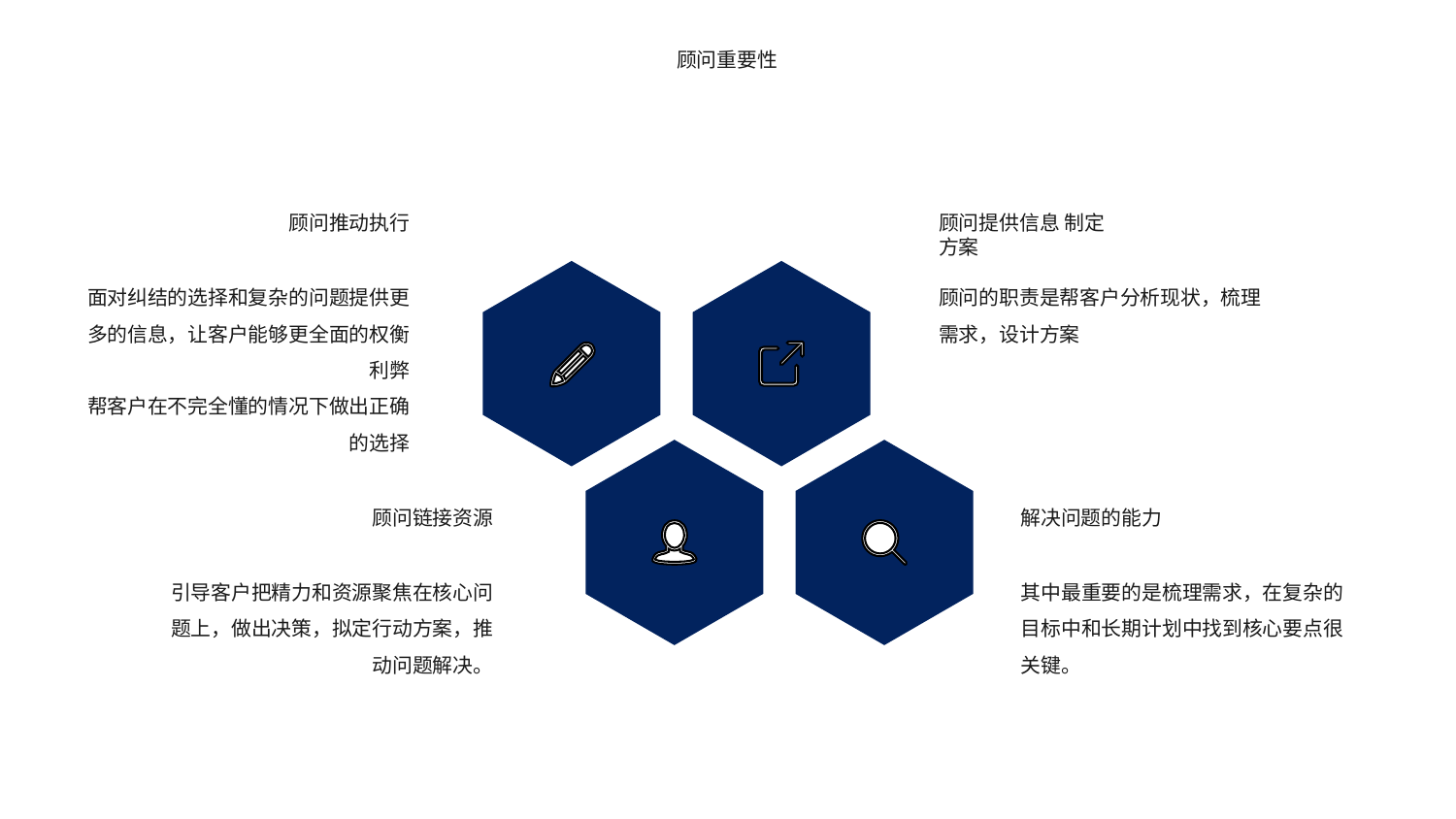

顾问重要性
顾问推动执行
面对纠结的选择和复杂的问题提供更多的信息，让客户能够更全面的权衡利弊
帮客户在不完全懂的情况下做出正确的选择
顾问提供信息 制定方案
顾问的职责是帮客户分析现状，梳理需求，设计方案

顾问链接资源
引导客户把精力和资源聚焦在核心问题上，做出决策，拟定行动方案，推动问题解决。
解决问题的能力
其中最重要的是梳理需求，在复杂的目标中和长期计划中找到核心要点很关键。